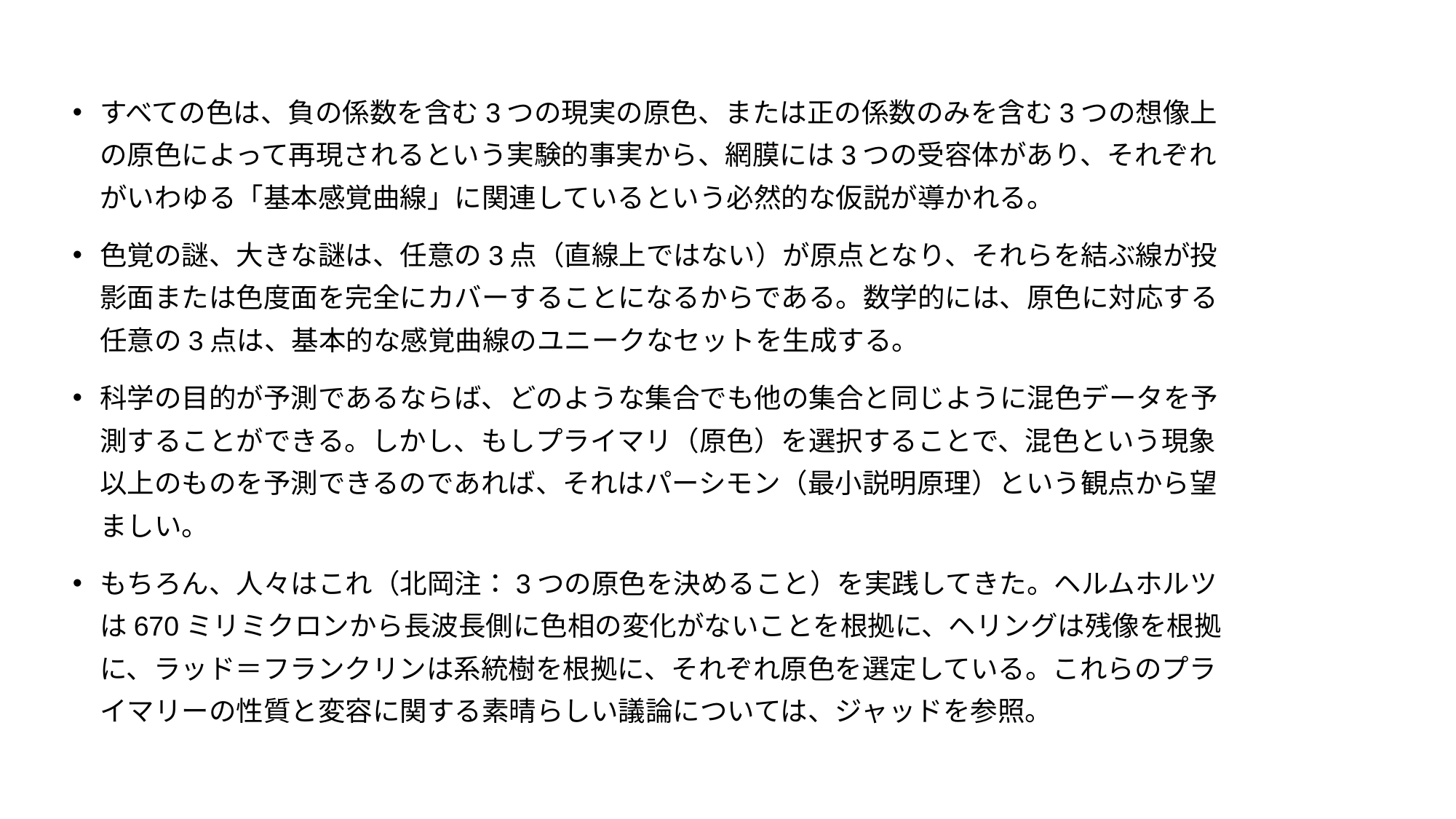

すべての色は、負の係数を含む3つの現実の原色、または正の係数のみを含む3つの想像上の原色によって再現されるという実験的事実から、網膜には3つの受容体があり、それぞれがいわゆる「基本感覚曲線」に関連しているという必然的な仮説が導かれる。
色覚の謎、大きな謎は、任意の3点（直線上ではない）が原点となり、それらを結ぶ線が投影面または色度面を完全にカバーすることになるからである。数学的には、原色に対応する任意の3点は、基本的な感覚曲線のユニークなセットを生成する。
科学の目的が予測であるならば、どのような集合でも他の集合と同じように混色データを予測することができる。しかし、もしプライマリ（原色）を選択することで、混色という現象以上のものを予測できるのであれば、それはパーシモン（最小説明原理）という観点から望ましい。
もちろん、人々はこれ（北岡注：3つの原色を決めること）を実践してきた。ヘルムホルツは670ミリミクロンから長波長側に色相の変化がないことを根拠に、ヘリングは残像を根拠に、ラッド＝フランクリンは系統樹を根拠に、それぞれ原色を選定している。これらのプライマリーの性質と変容に関する素晴らしい議論については、ジャッドを参照。